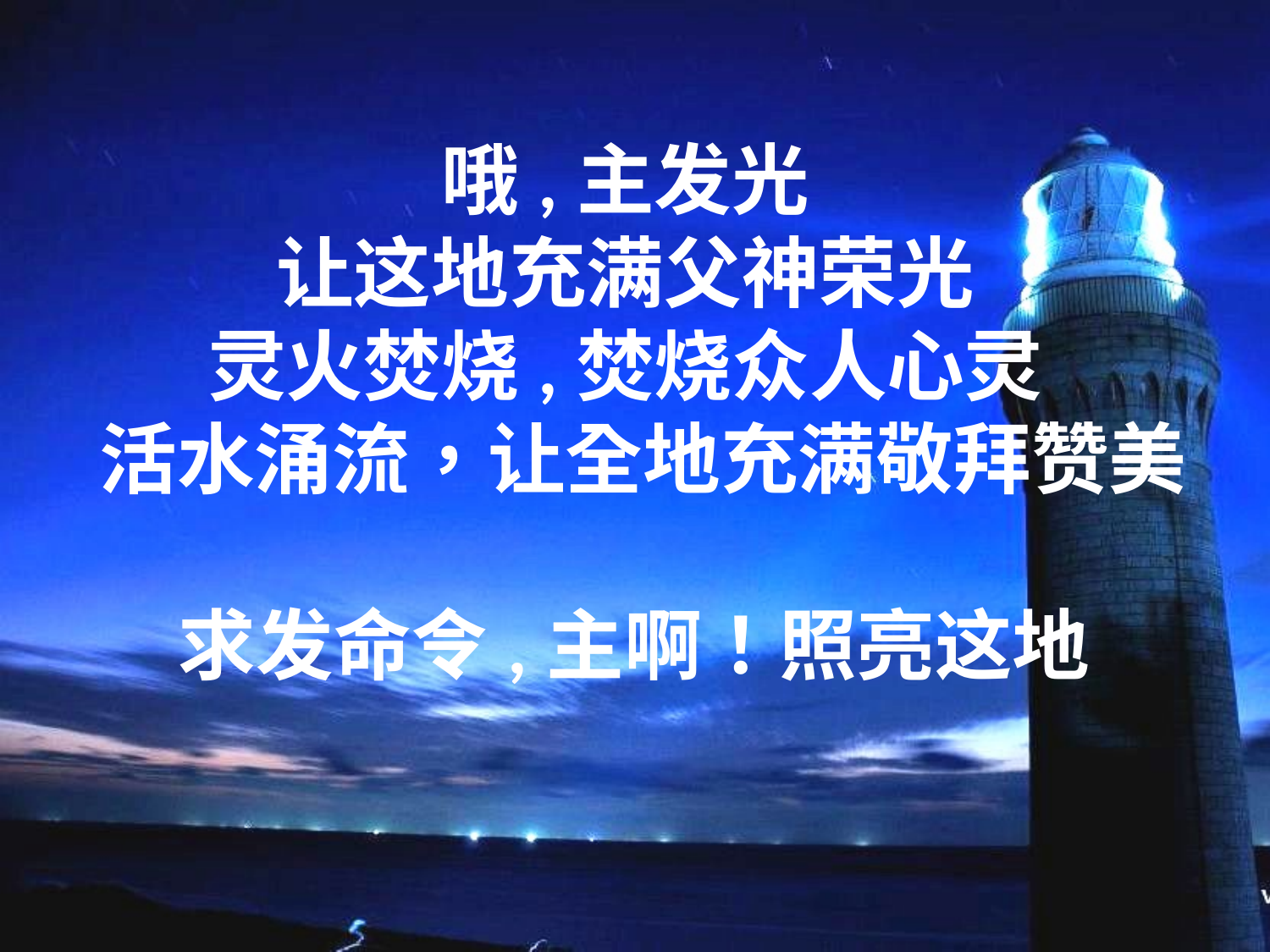

# 哦,主发光 让这地充满父神荣光 灵火焚烧,焚烧众人心灵 活水涌流，让全地充满敬拜赞美 求发命令,主啊！照亮这地